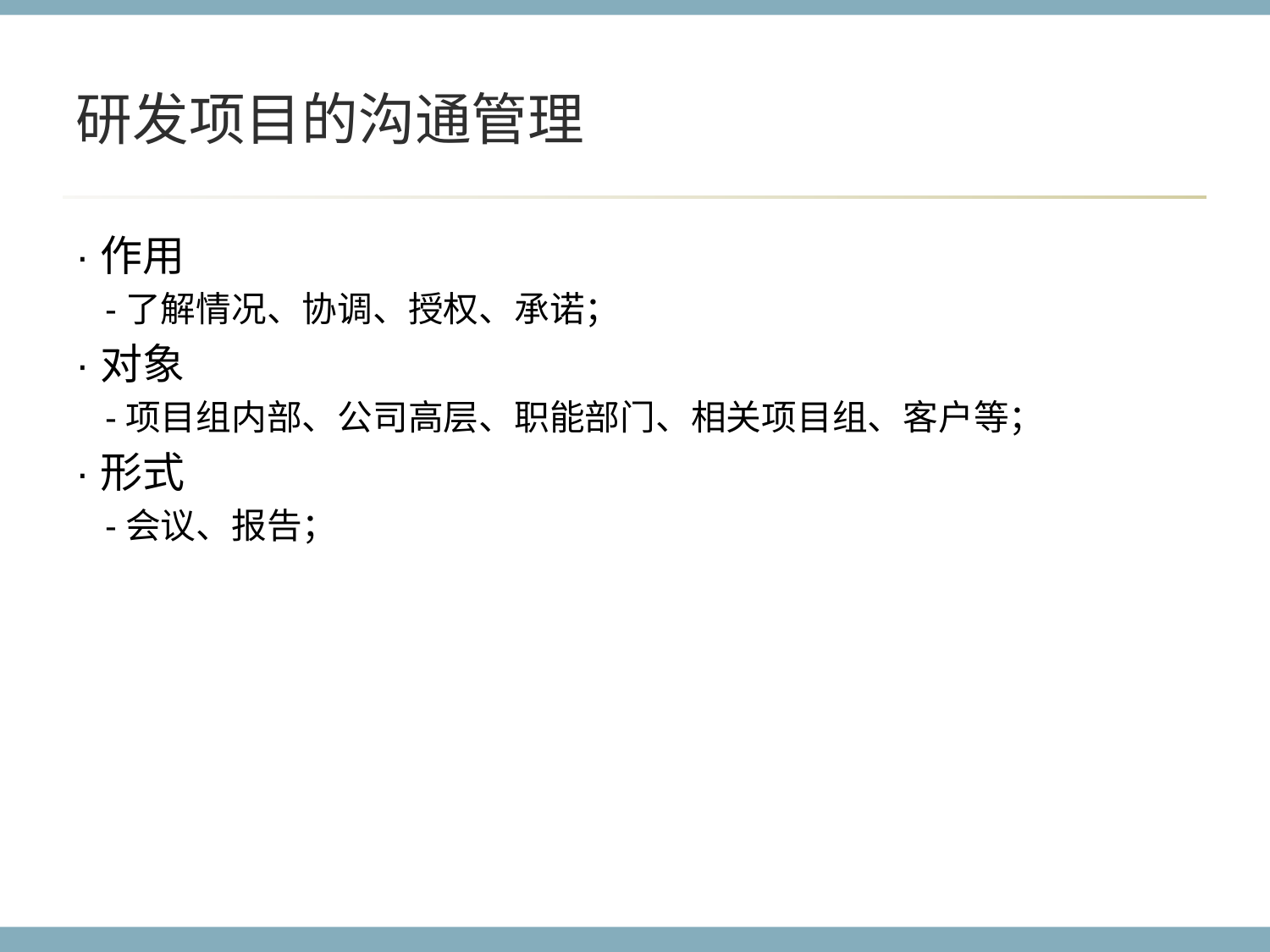

# 研发项目的沟通管理
·作用
   -了解情况、协调、授权、承诺；
·对象
   -项目组内部、公司高层、职能部门、相关项目组、客户等；
·形式
   -会议、报告；